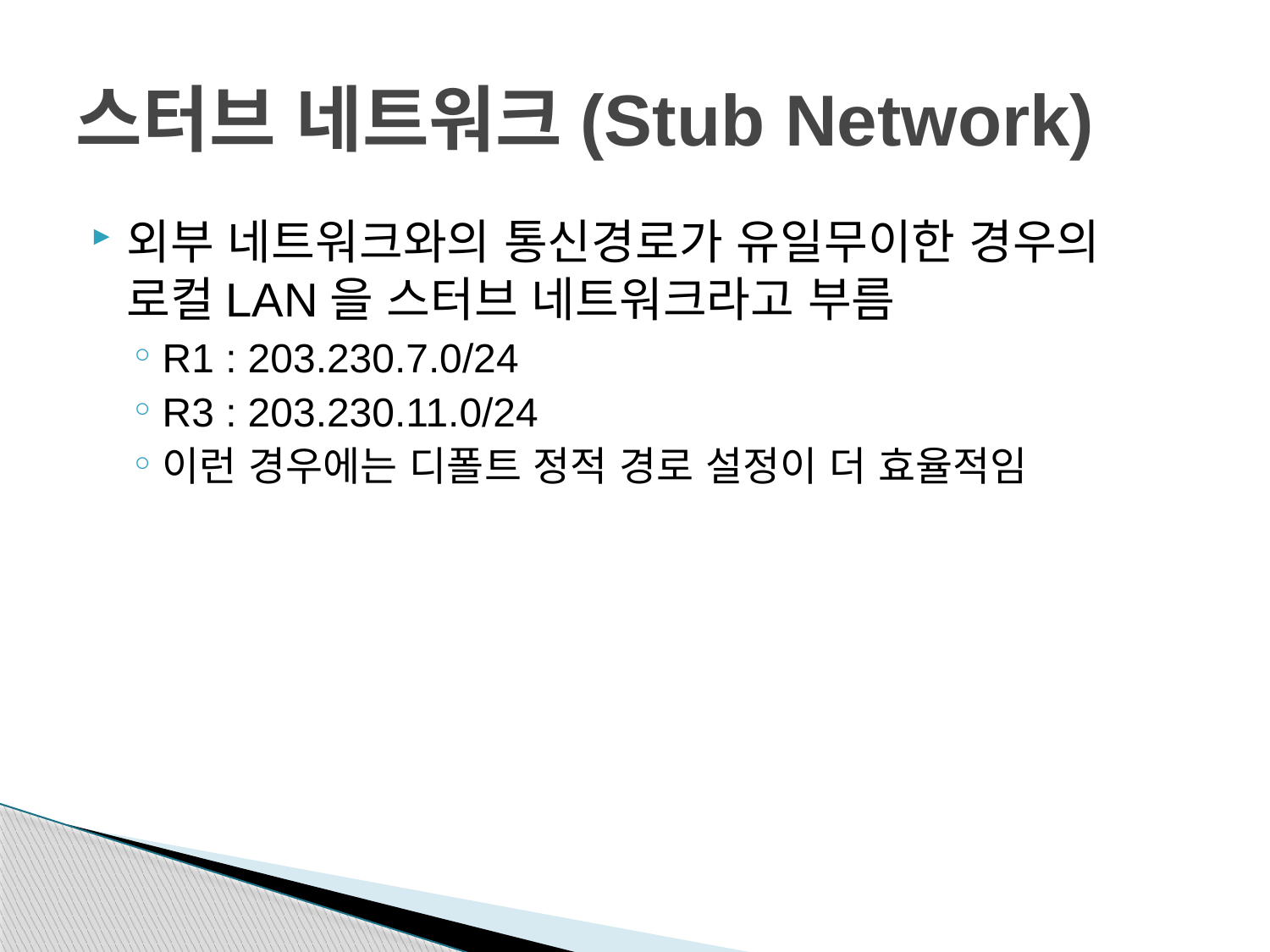

# 스터브 네트워크(Stub Network)
외부 네트워크와의 통신경로가 유일무이한 경우의 로컬LAN을 스터브 네트워크라고 부름
R1 : 203.230.7.0/24
R3 : 203.230.11.0/24
이런 경우에는 디폴트 정적 경로 설정이 더 효율적임